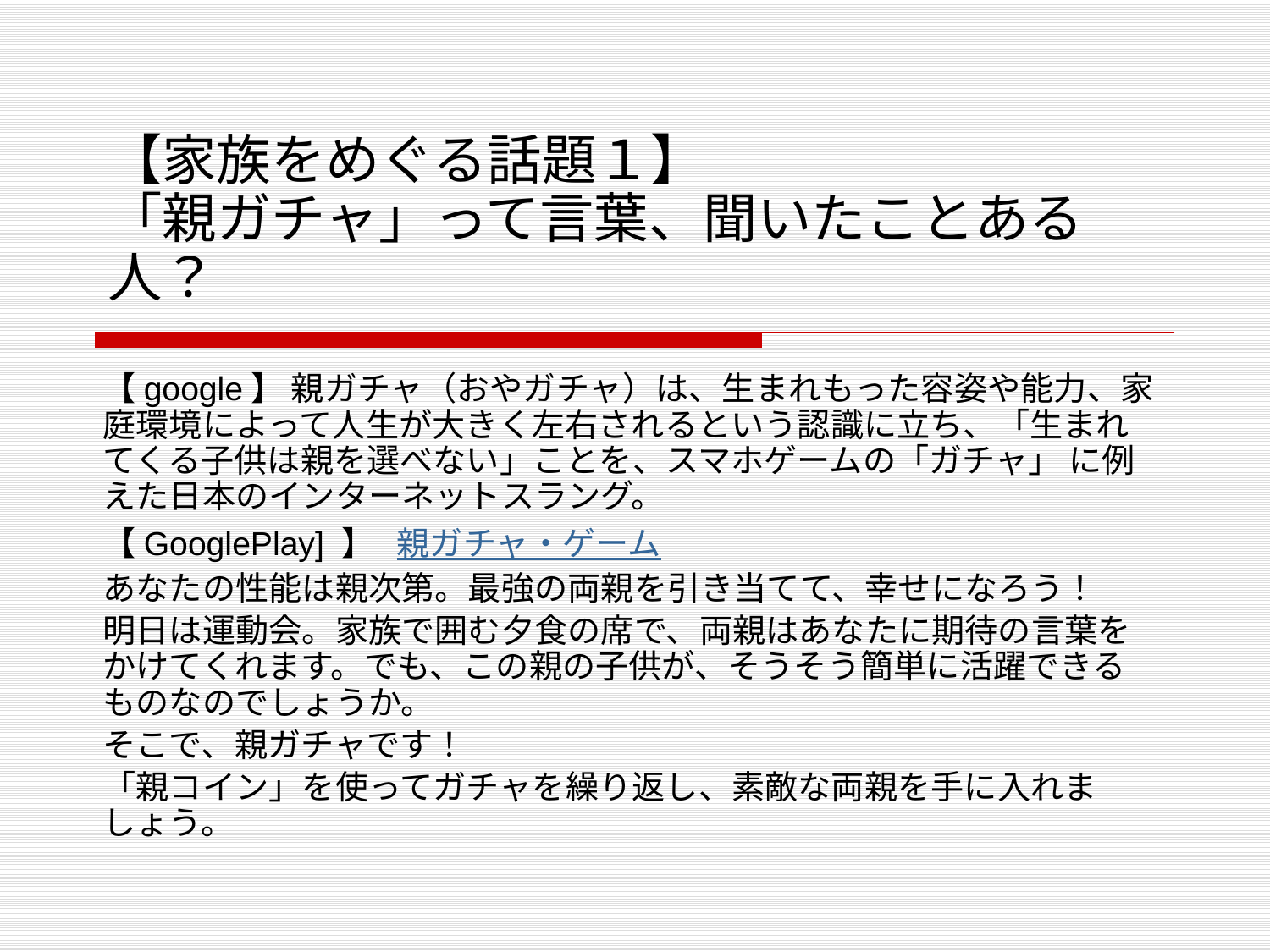

# 【家族をめぐる話題１】 「親ガチャ」って言葉、聞いたことある人？
【google】 親ガチャ（おやガチャ）は、生まれもった容姿や能力、家庭環境によって人生が大きく左右されるという認識に立ち、「生まれてくる子供は親を選べない」ことを、スマホゲームの「ガチャ」 に例えた日本のインターネットスラング。
【GooglePlay] 】   親ガチャ・ゲーム
あなたの性能は親次第。最強の両親を引き当てて、幸せになろう！
明日は運動会。家族で囲む夕食の席で、両親はあなたに期待の言葉をかけてくれます。でも、この親の子供が、そうそう簡単に活躍できるものなのでしょうか。
そこで、親ガチャです！
「親コイン」を使ってガチャを繰り返し、素敵な両親を手に入れましょう。